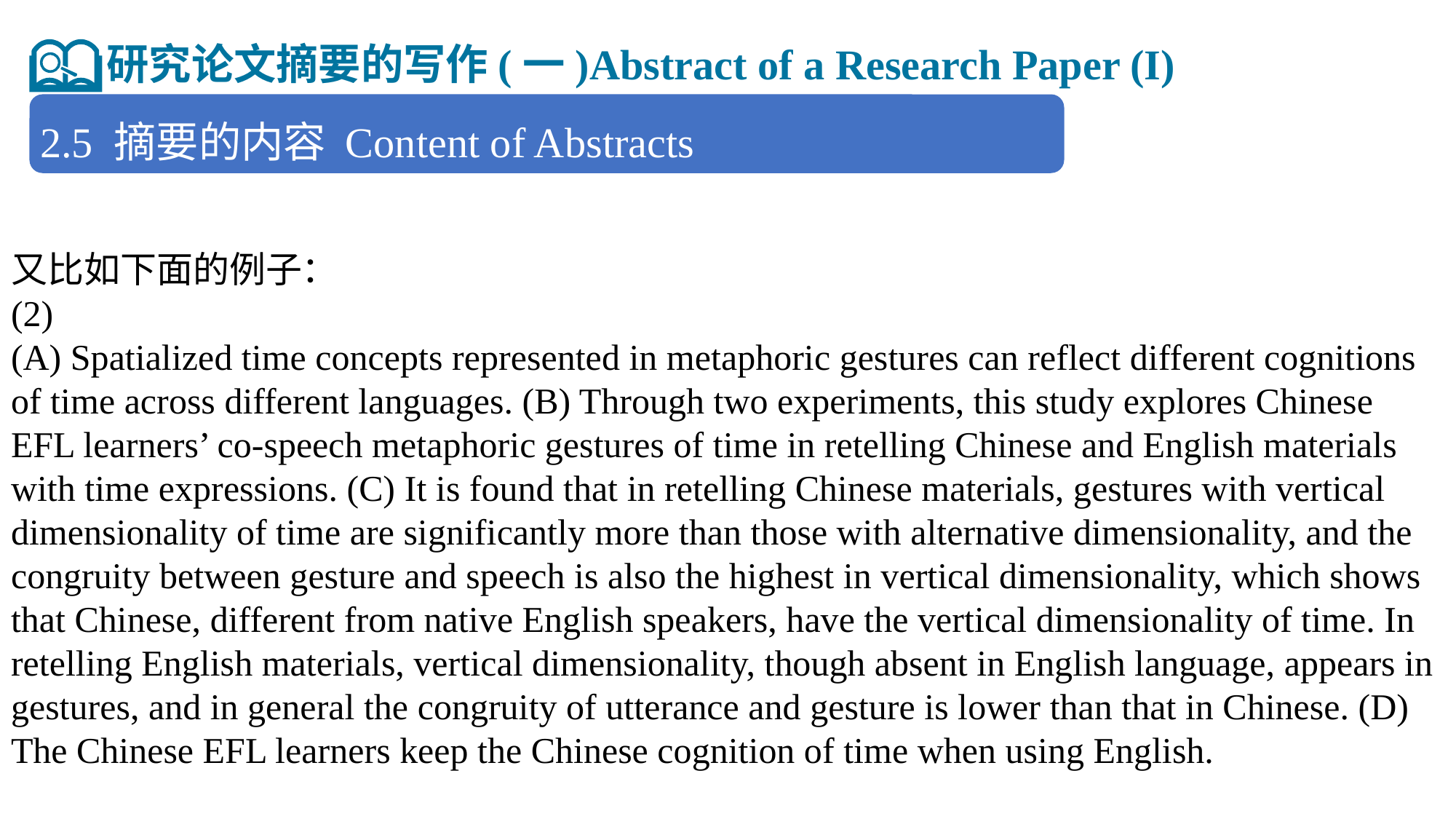

研究论文摘要的写作(一)Abstract of a Research Paper (I)

2.5 摘要的内容 Content of Abstracts
又比如下面的例子：
(2)
(A) Spatialized time concepts represented in metaphoric gestures can reflect different cognitions
of time across different languages. (B) Through two experiments, this study explores Chinese EFL learners’ co-speech metaphoric gestures of time in retelling Chinese and English materials with time expressions. (C) It is found that in retelling Chinese materials, gestures with vertical dimensionality of time are significantly more than those with alternative dimensionality, and the congruity between gesture and speech is also the highest in vertical dimensionality, which shows that Chinese, different from native English speakers, have the vertical dimensionality of time. In retelling English materials, vertical dimensionality, though absent in English language, appears in gestures, and in general the congruity of utterance and gesture is lower than that in Chinese. (D) The Chinese EFL learners keep the Chinese cognition of time when using English.